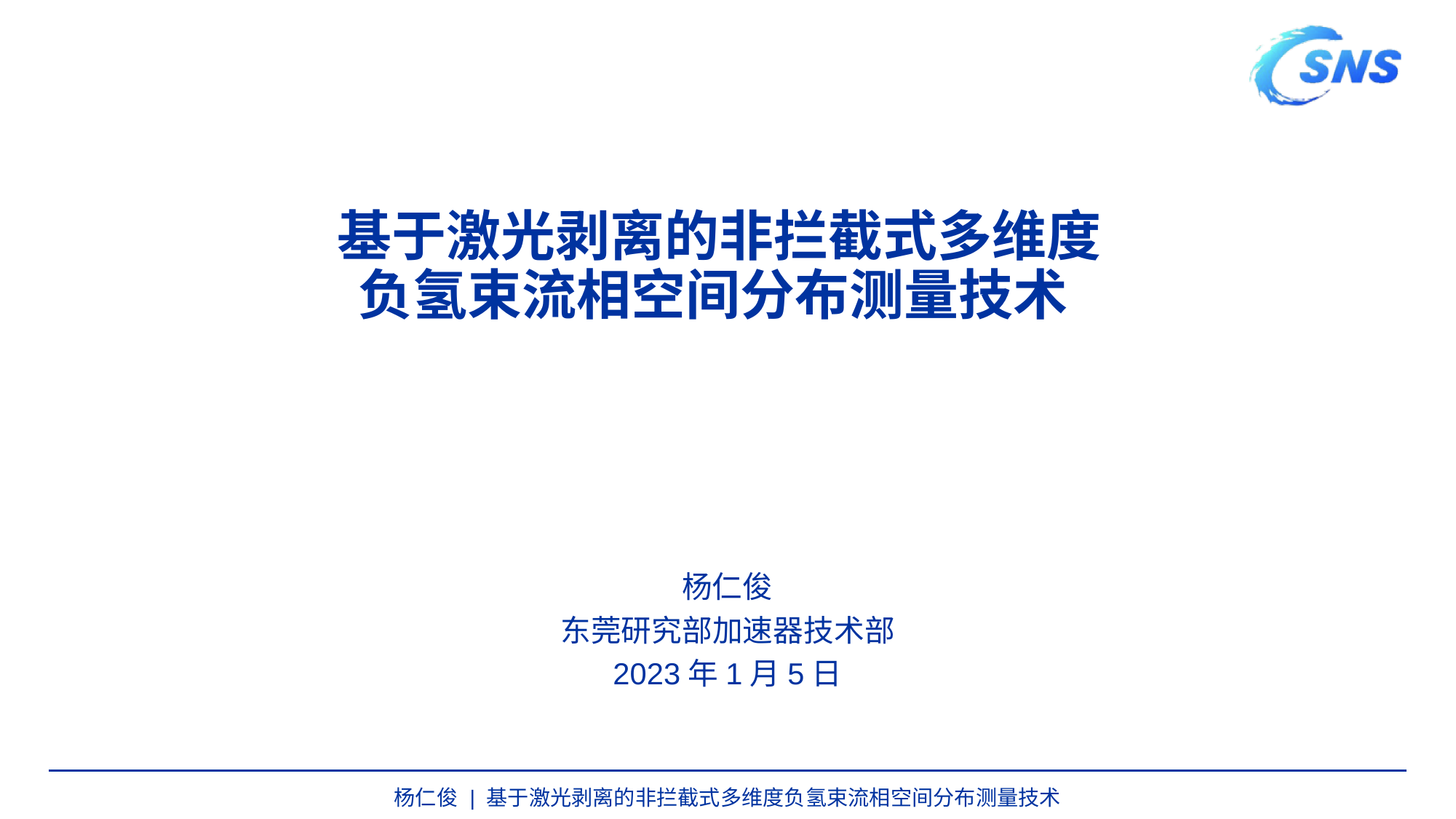

# 基于激光剥离的非拦截式多维度 负氢束流相空间分布测量技术
杨仁俊
东莞研究部加速器技术部
2023年1月5日
杨仁俊 | 基于激光剥离的非拦截式多维度负氢束流相空间分布测量技术